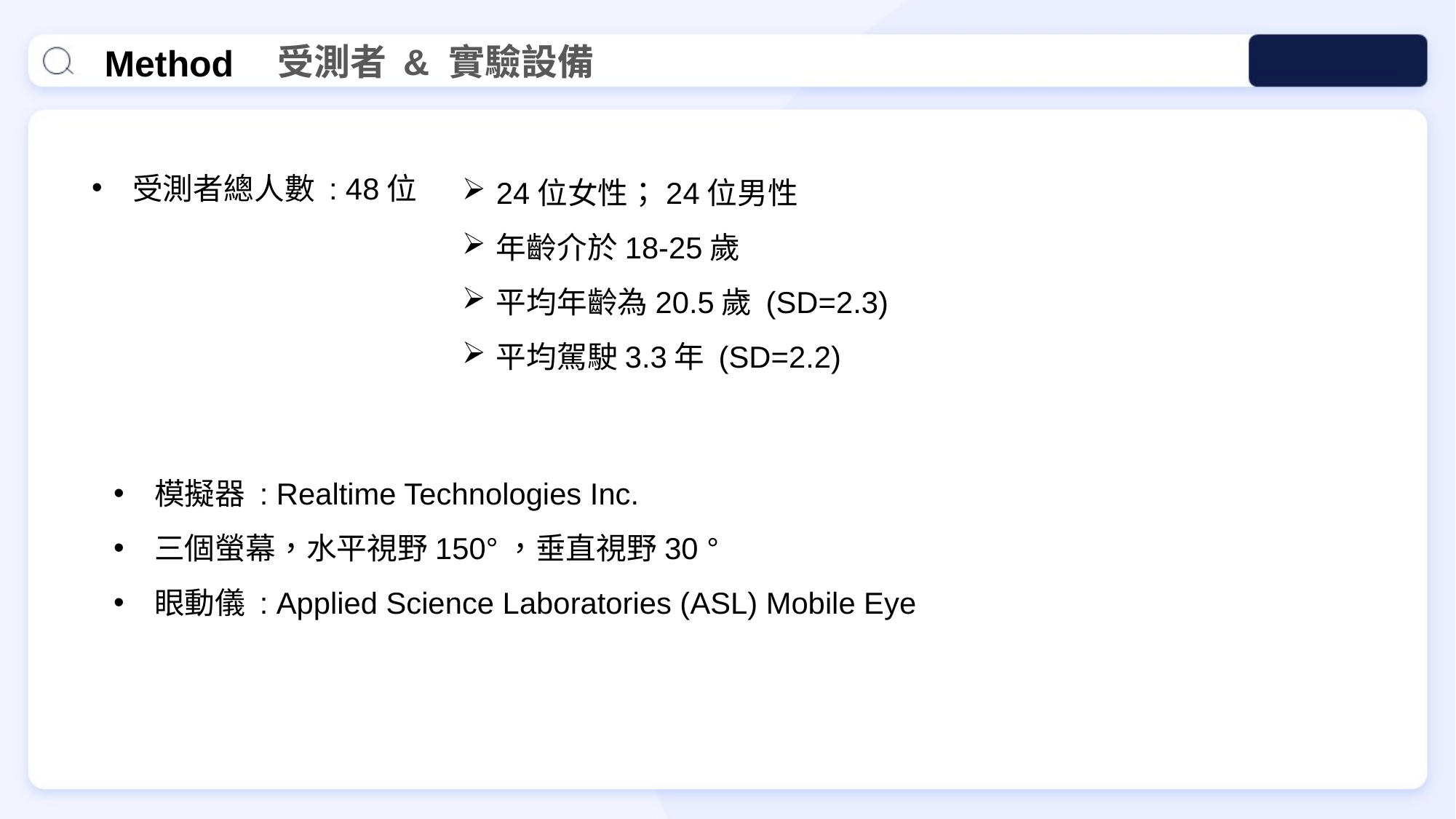

受測者 & 實驗設備
Method
24位女性；24位男性
年齡介於18-25歲
平均年齡為20.5歲 (SD=2.3)
平均駕駛3.3年 (SD=2.2)
受測者總人數 : 48位
模擬器 : Realtime Technologies Inc.
三個螢幕，水平視野150°，垂直視野30 °
眼動儀 : Applied Science Laboratories (ASL) Mobile Eye